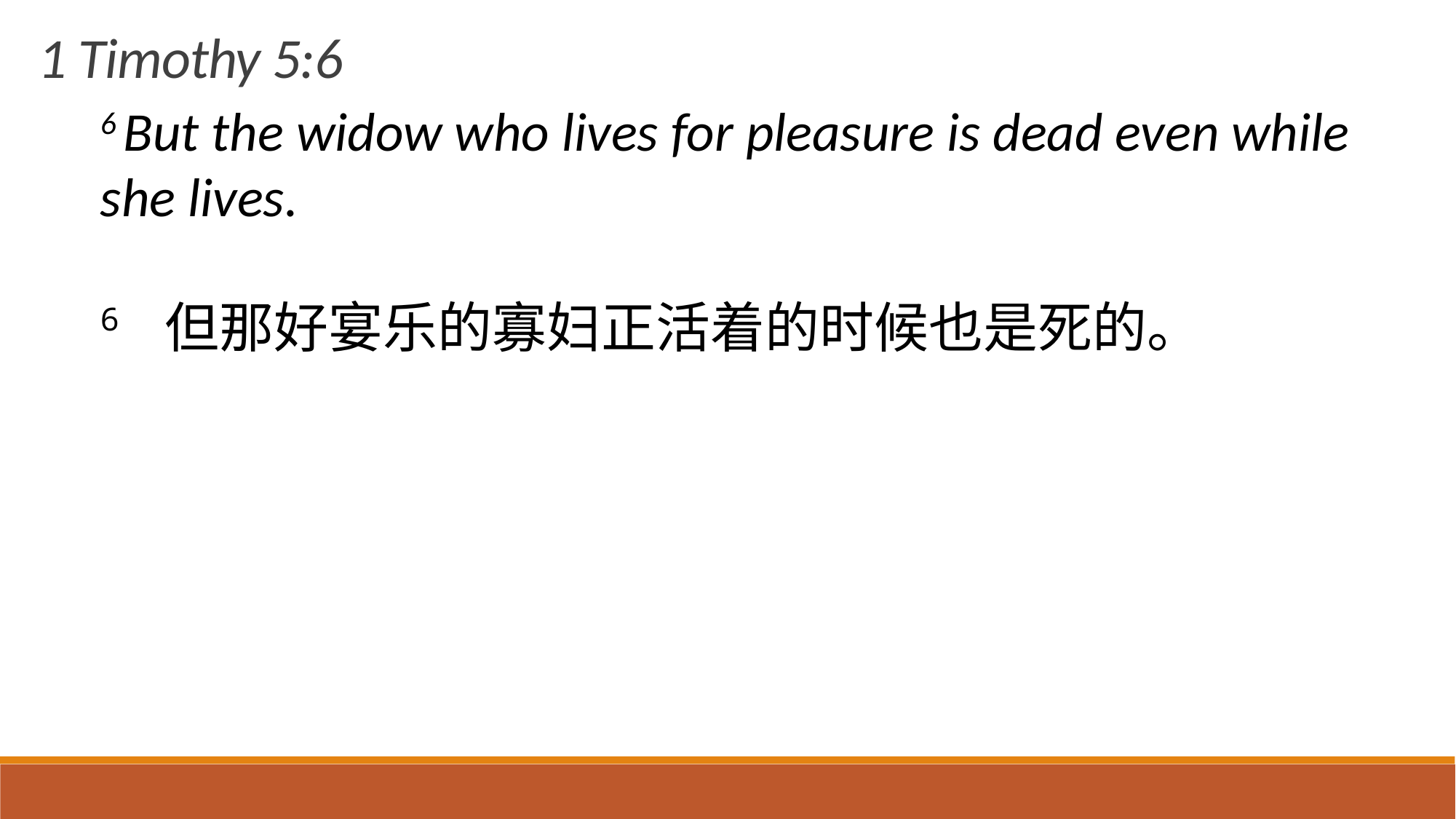

1 Timothy 5:6
6 But the widow who lives for pleasure is dead even while she lives.

6 但那好宴乐的寡妇正活着的时候也是死的。